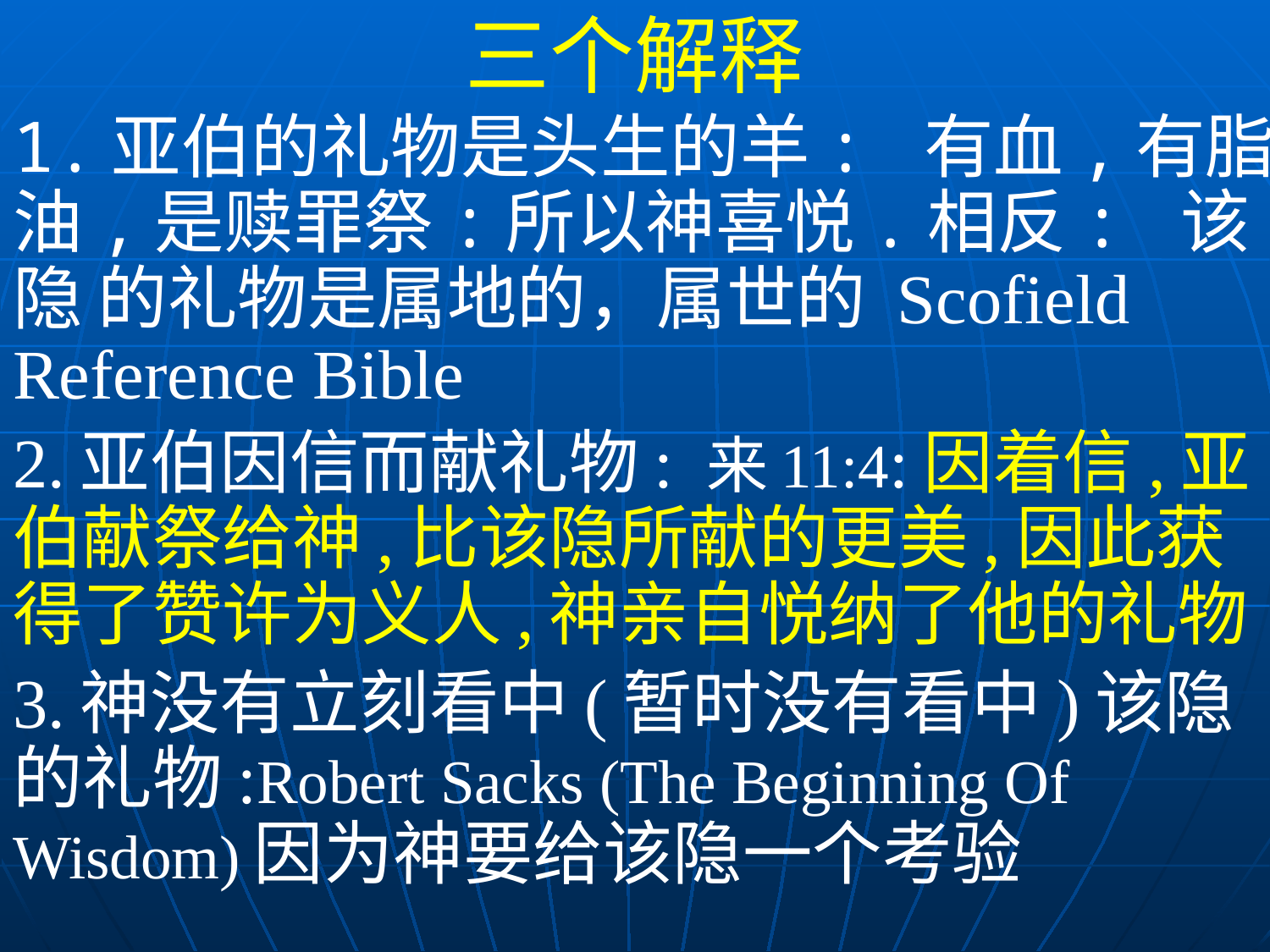

三个解释
1.亚伯的礼物是头生的羊: 有血,有脂 油,是赎罪祭:所以神喜悦.相反: 该隐 的礼物是属地的，属世的 Scofield Reference Bible
2.亚伯因信而献礼物: 来11:4:因着信,亚伯献祭给神,比该隐所献的更美,因此获得了赞许为义人,神亲自悦纳了他的礼物
3.神没有立刻看中(暂时没有看中)该隐的礼物:Robert Sacks (The Beginning Of Wisdom)因为神要给该隐一个考验